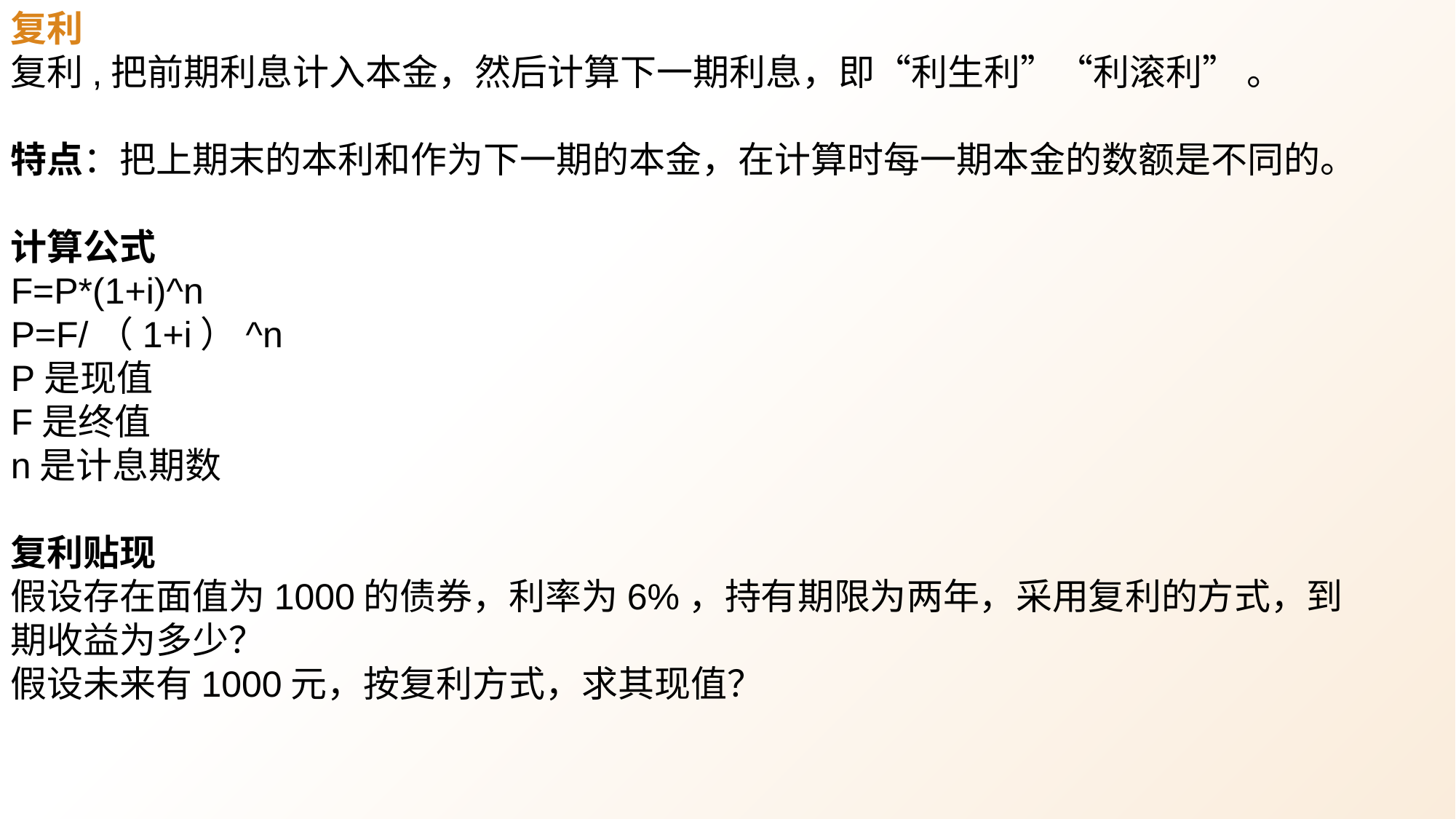

复利
复利,把前期利息计入本金，然后计算下一期利息，即“利生利”“利滚利” 。

特点：把上期末的本利和作为下一期的本金，在计算时每一期本金的数额是不同的。

计算公式
F=P*(1+i)^n
P=F/（1+i）^n
P是现值
F是终值
n是计息期数

复利贴现
假设存在面值为1000的债券，利率为6%，持有期限为两年，采用复利的方式，到期收益为多少？
假设未来有1000元，按复利方式，求其现值？